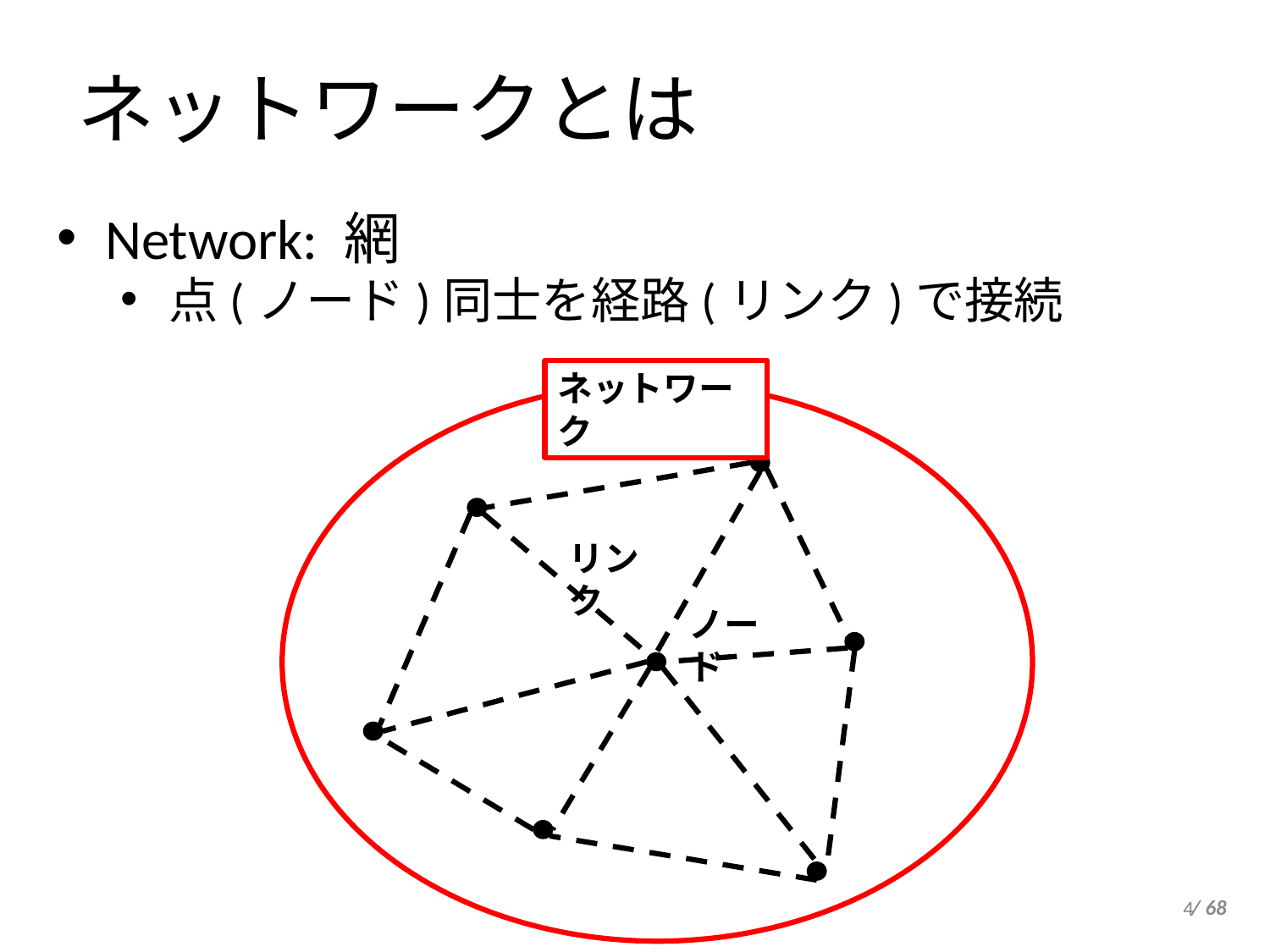

ネットワークとは
Network: 網
点(ノード)同士を経路(リンク)で接続
ネットワーク

リンク
ノード

4